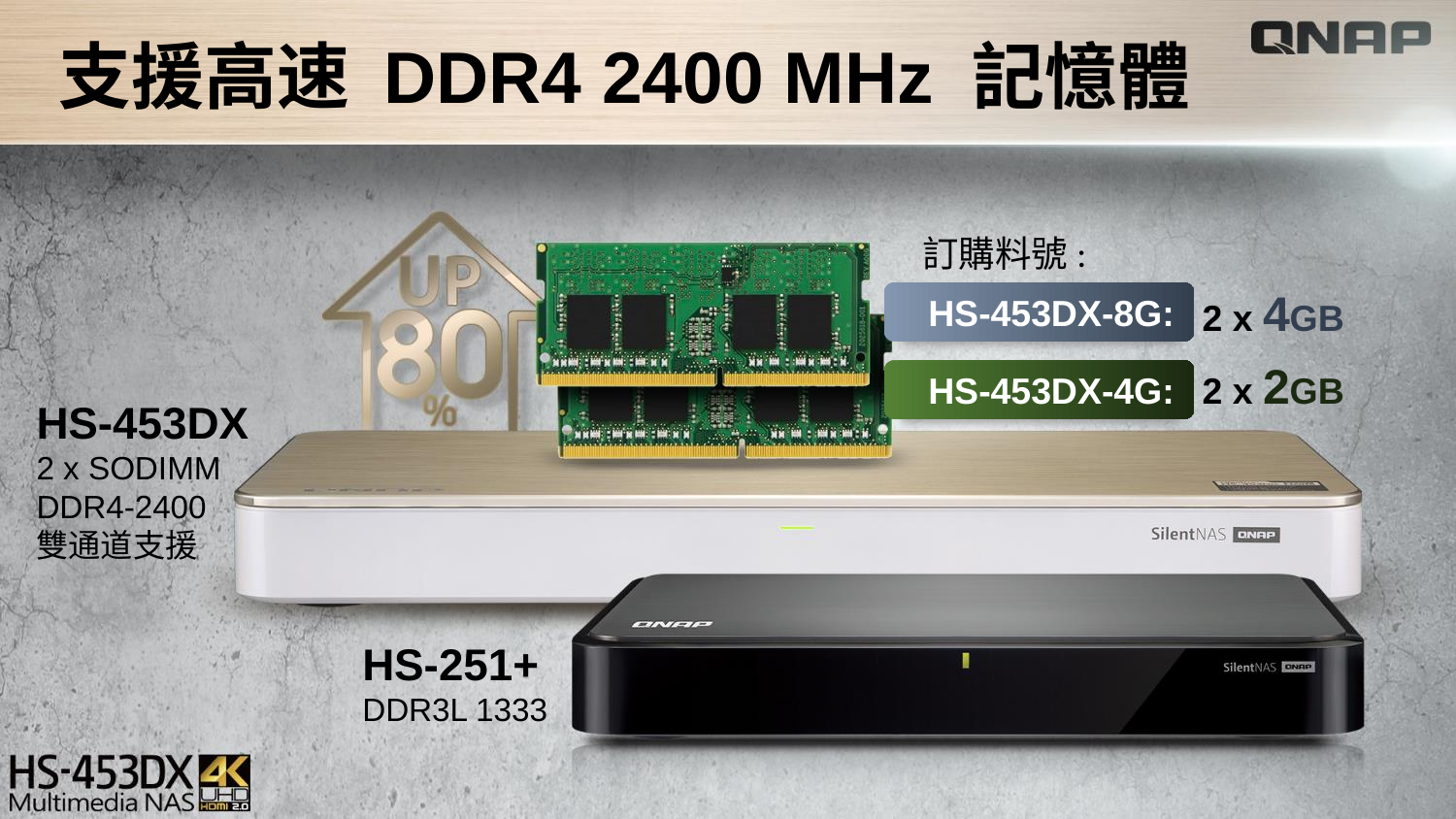

# 支援高速 DDR4 2400 MHz 記憶體
訂購料號:
2 x 4GB

HS-453DX-8G:
2 x 2GB

HS-453DX-4G:
HS-453DX
2 x SODIMM
DDR4-2400
雙通道支援
HS-251+
DDR3L 1333